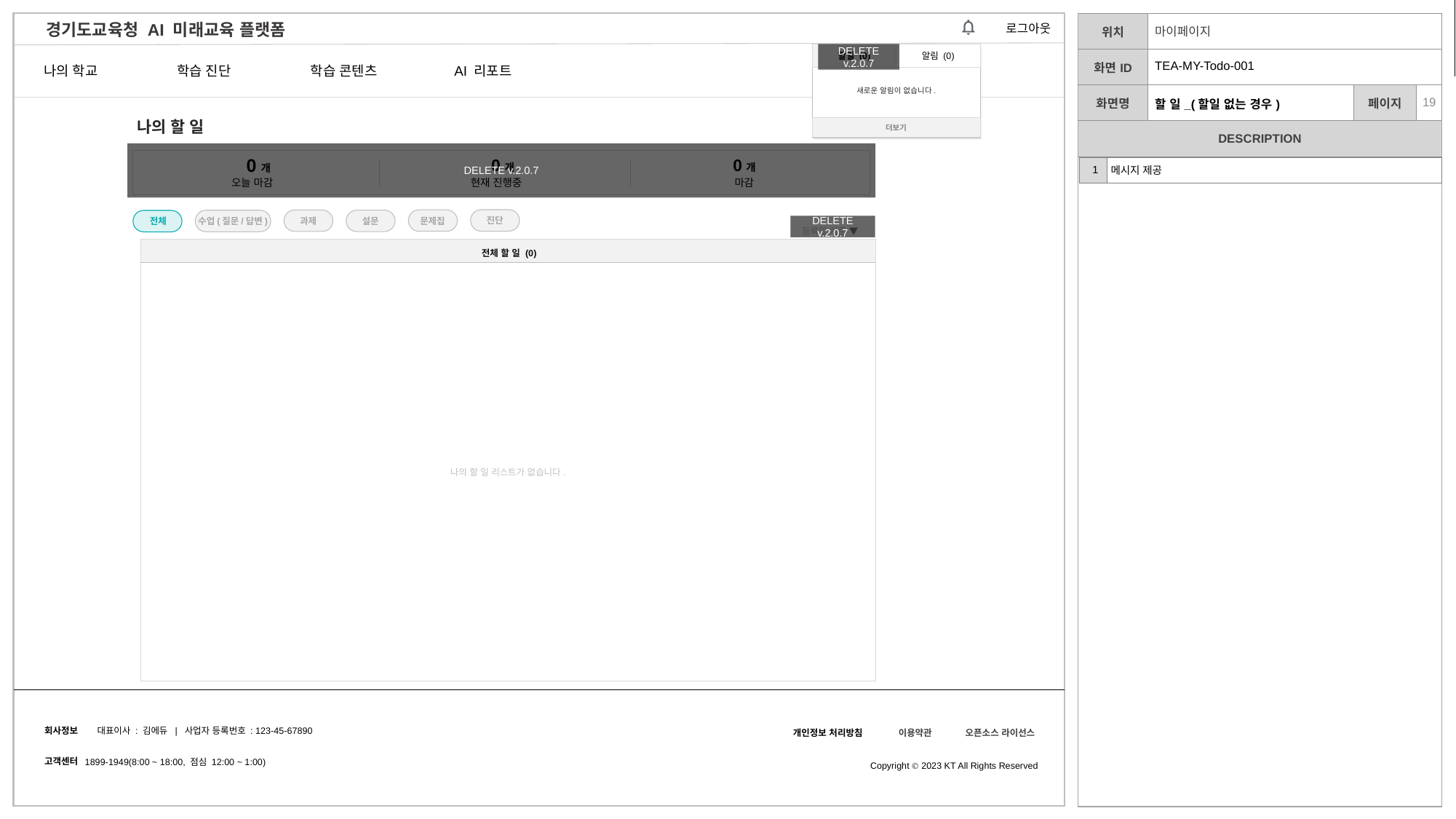

| Ver | Description |
| --- | --- |
| 2.0.7 | 할 일 tab 삭제 Summary 삭제 등록일/마감일 기준 드롭다운 삭제 할 일 tab 문구 변경 -> 전체 할 일 |
|  | 마이페이지 |  |  |
| --- | --- | --- | --- |
|  | TEA-MY-Todo-001 |  |  |
|  | 할 일\_(할일 없는 경우) |  |  |
할일 (0)
알림 (0)

새로운 알림이 없습니다.
더보기
DELETE v.2.0.7
나의 할 일
DELETE v.2.0.7

0개
0개
0개
마감
오늘 마감
현재 진행중
| 1 | 메시지 제공 |
| --- | --- |

진단

문제집

과제

설문

수업(질문/답변)

전체
DELETE v.2.0.7
|  | 등록일 기준 ▼ |
| --- | --- |
|  |
| --- |
| 나의 할 일 리스트가 없습니다. |
| 전체 할 일 (0) |
| --- |
1
1
회사정보
대표이사 : 김에듀  |  사업자 등록번호 : 123-45-67890
개인정보 처리방침
이용약관
오픈소스 라이선스
고객센터
1899-1949(8:00 ~ 18:00, 점심 12:00 ~ 1:00)
Copyright Ⓒ 2023 KT All Rights Reserved